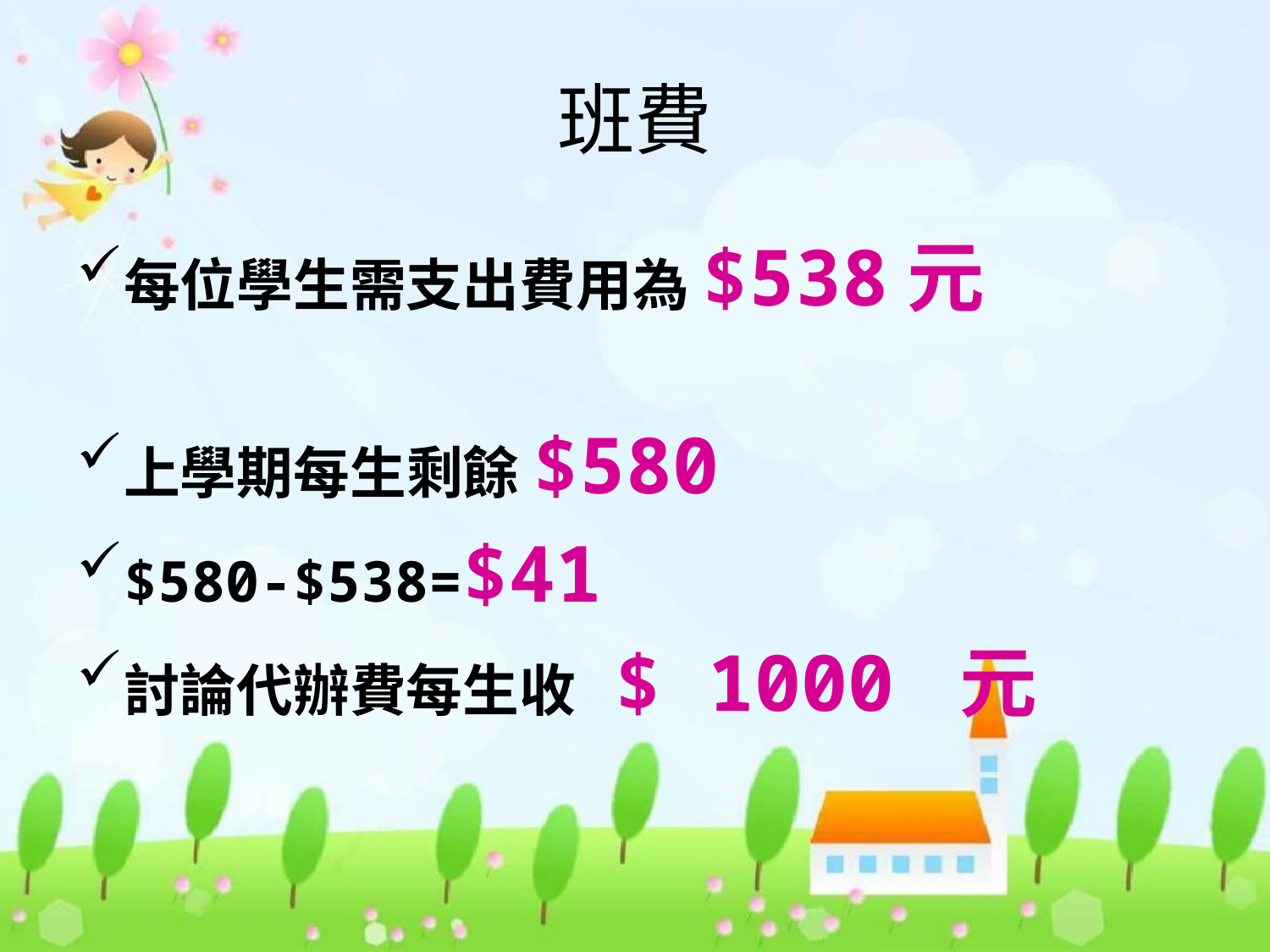

# 班費
每位學生需支出費用為$538元

上學期每生剩餘$580
$580-$538=$41
討論代辦費每生收  $ 1000 元